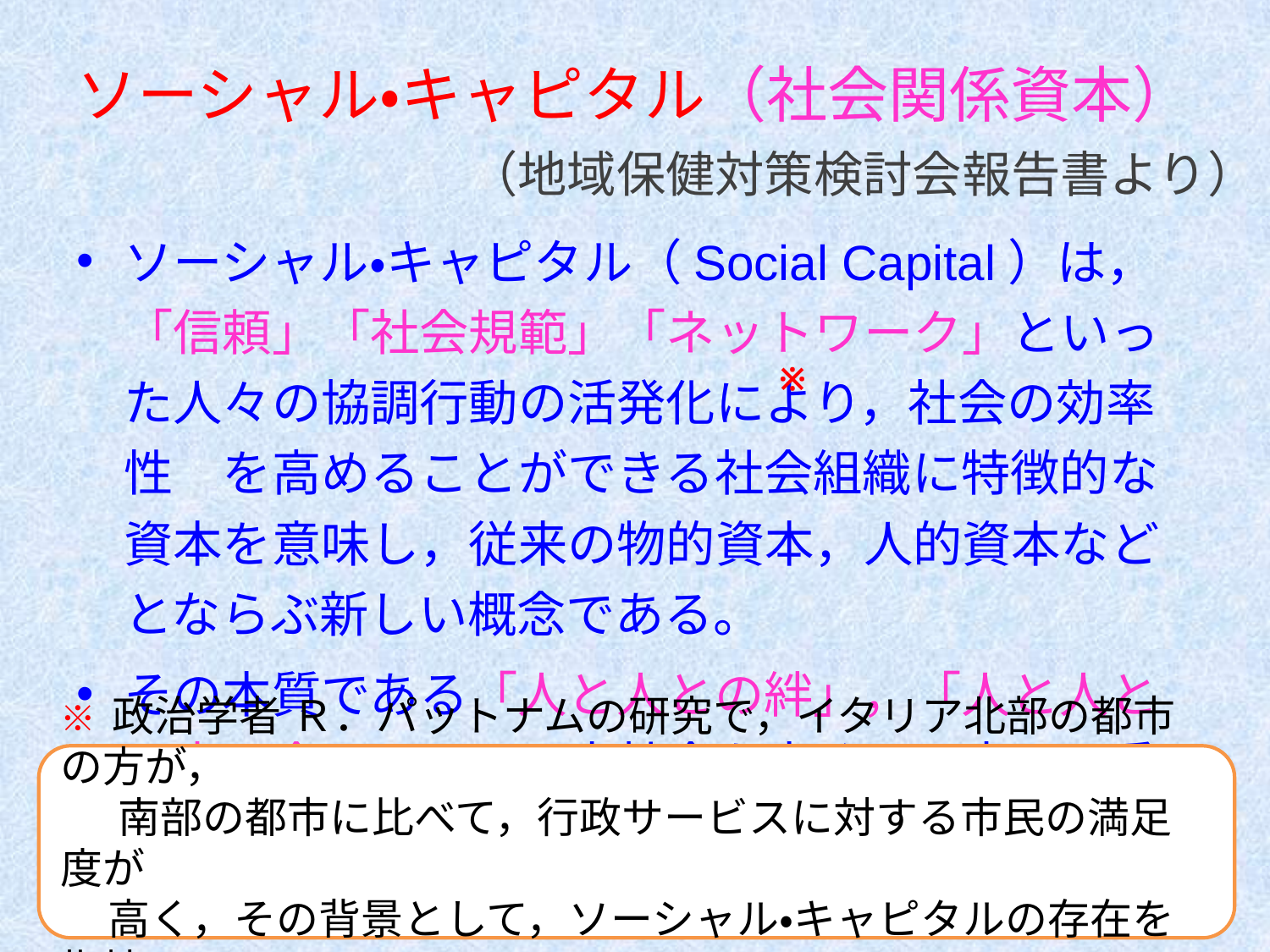

# ソーシャル・キャピタル（社会関係資本）
（地域保健対策検討会報告書より）
ソーシャル・キャピタル（Social Capital）は，「信頼」「社会規範」「ネットワーク」といった人々の協調行動の活発化により，社会の効率性　を高めることができる社会組織に特徴的な資本を意味し，従来の物的資本，人的資本などとならぶ新しい概念である。
その本質である「人と人との絆」，「人と人との支え合い」は，日本社会を古くから支える重要な基礎。
※
※ 政治学者 Ｒ．パットナムの研究で，イタリア北部の都市の方が，
     南部の都市に比べて，行政サービスに対する市民の満足度が
     高く，その背景として，ソーシャル・キャピタルの存在を指摘。